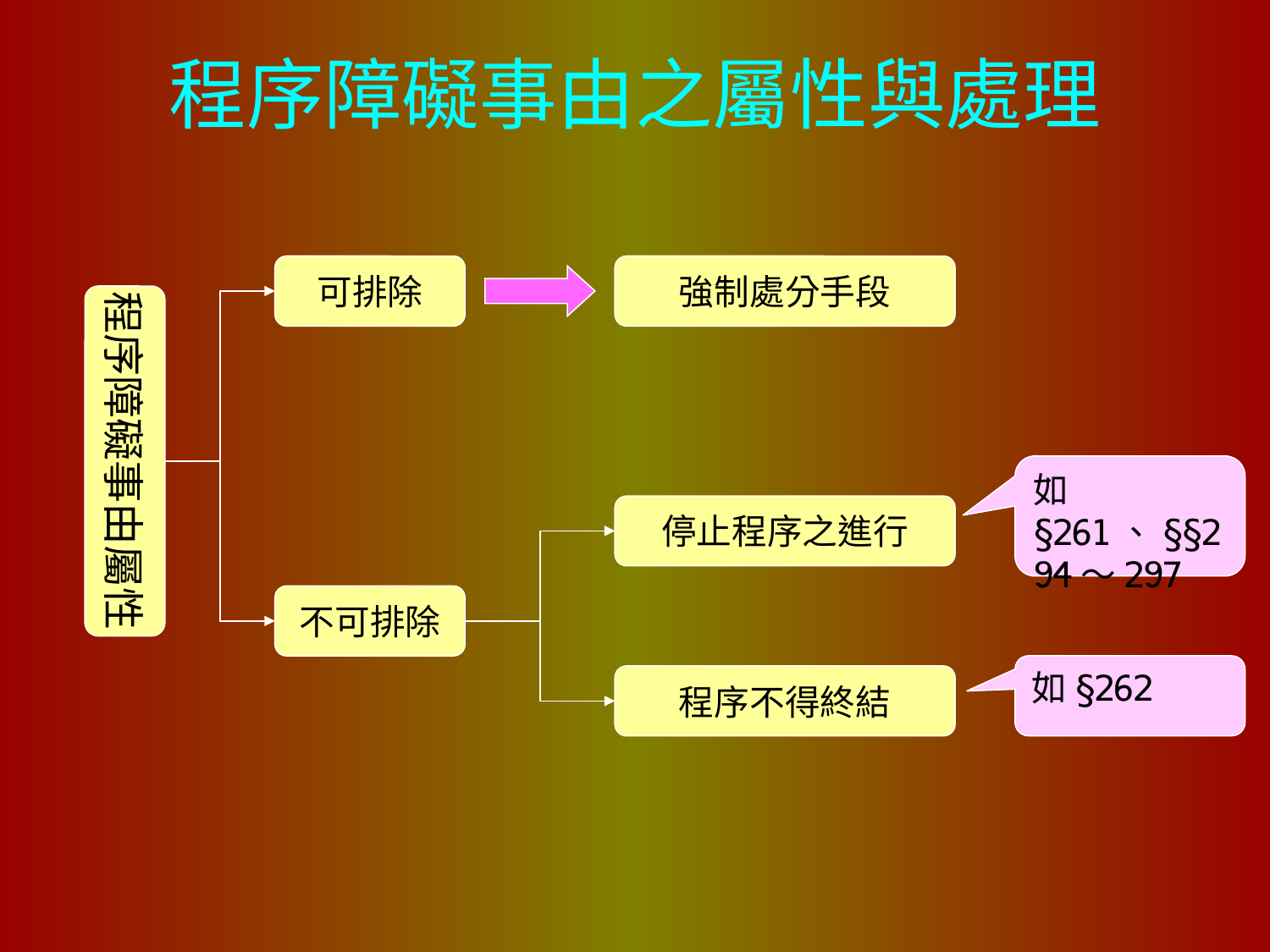

# 程序障礙事由之屬性與處理
可排除
強制處分手段

程序障礙事由屬性
如§261、§§294～297
停止程序之進行
不可排除
如§262
程序不得終結